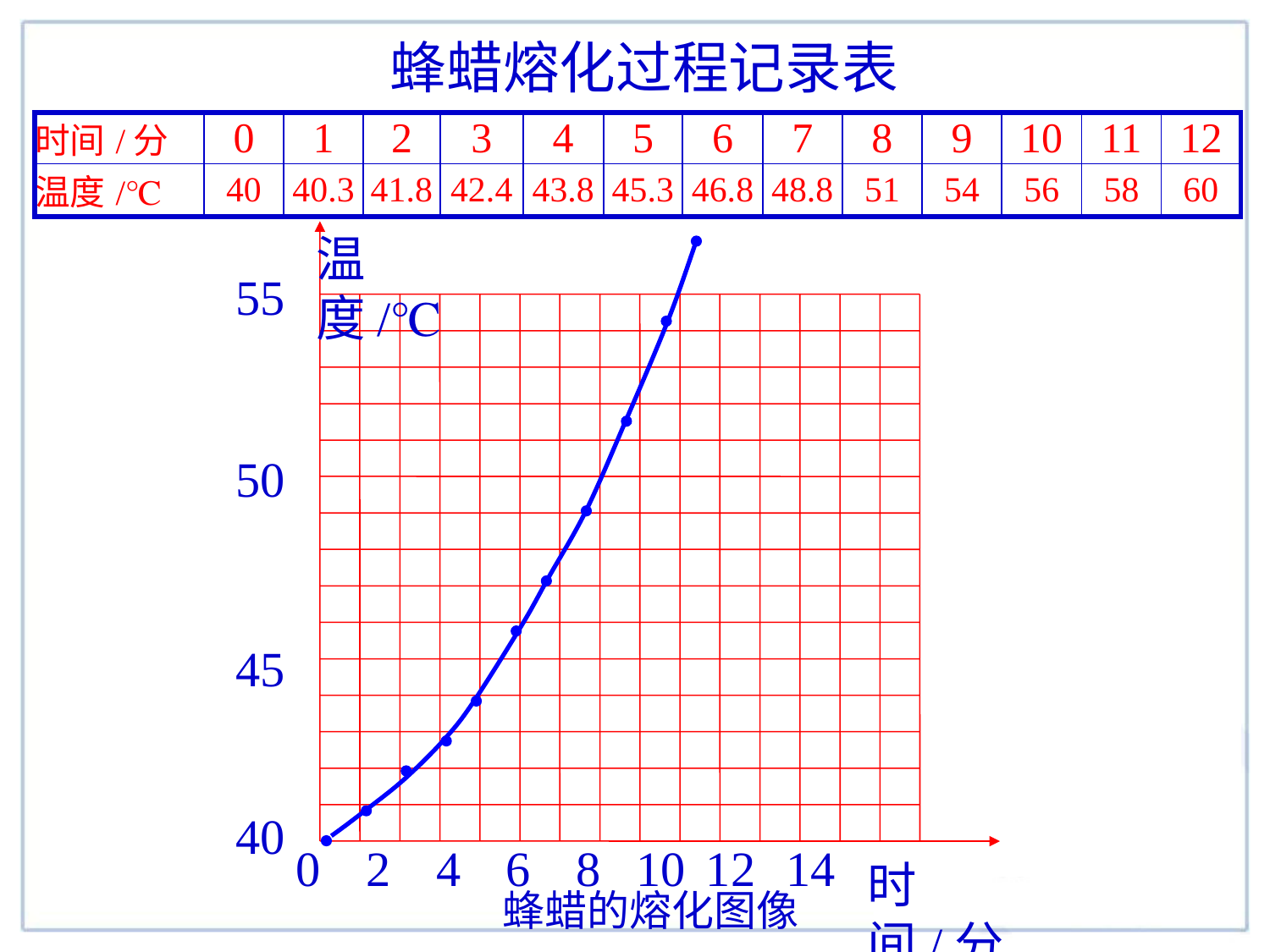

蜂蜡熔化过程记录表
| 时间/分 | 0 | 1 | 2 | 3 | 4 | 5 | 6 | 7 | 8 | 9 | 10 | 11 | 12 |
| --- | --- | --- | --- | --- | --- | --- | --- | --- | --- | --- | --- | --- | --- |
| 温度/℃ | 40 | 40.3 | 41.8 | 42.4 | 43.8 | 45.3 | 46.8 | 48.8 | 51 | 54 | 56 | 58 | 60 |
温度/℃

55
50
45
40
0
2
4
6
8
10
12
14
时间/分
蜂蜡的熔化图像